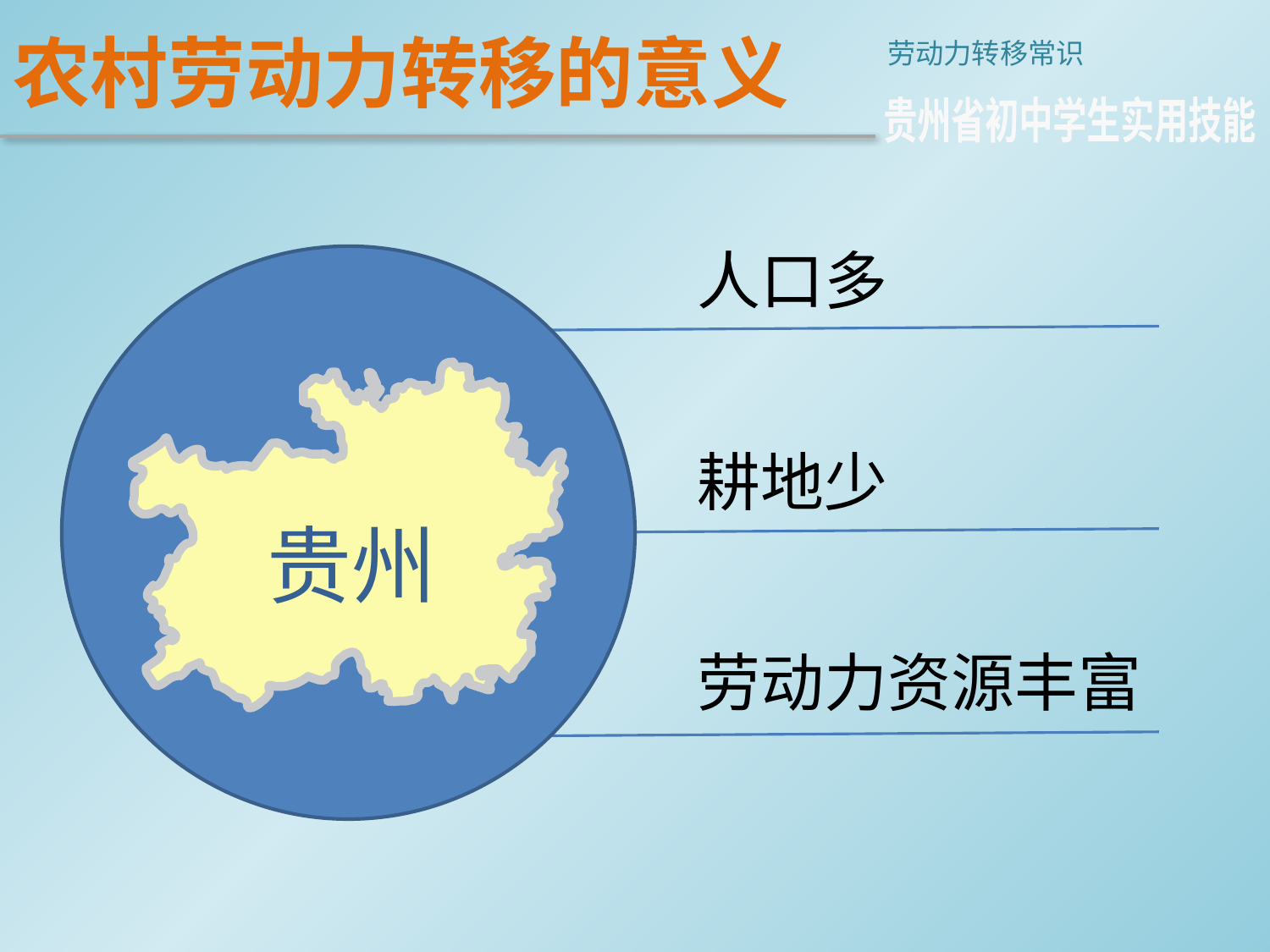

# 农村劳动力转移的意义
劳动力转移常识
贵州省初中学生实用技能
人口多

耕地少
贵州
劳动力资源丰富